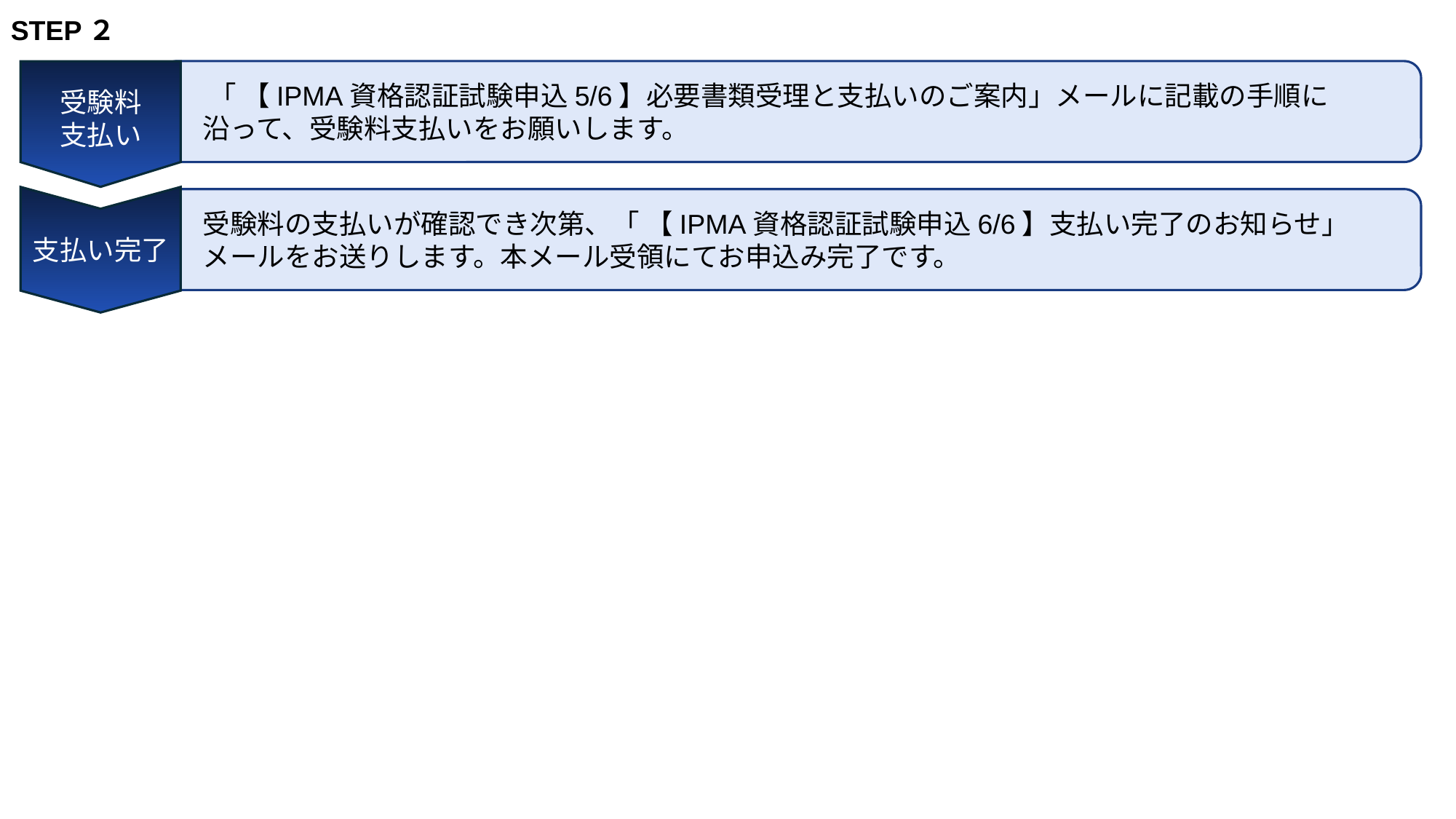

STEP２
受験料
支払い
　 「 【IPMA資格認証試験申込5/6】必要書類受理と支払いのご案内」メールに記載の手順に
　沿って、受験料支払いをお願いします。
支払い完了
　受験料の支払いが確認でき次第、「 【IPMA資格認証試験申込6/6】支払い完了のお知らせ」
　メールをお送りします。本メール受領にてお申込み完了です。